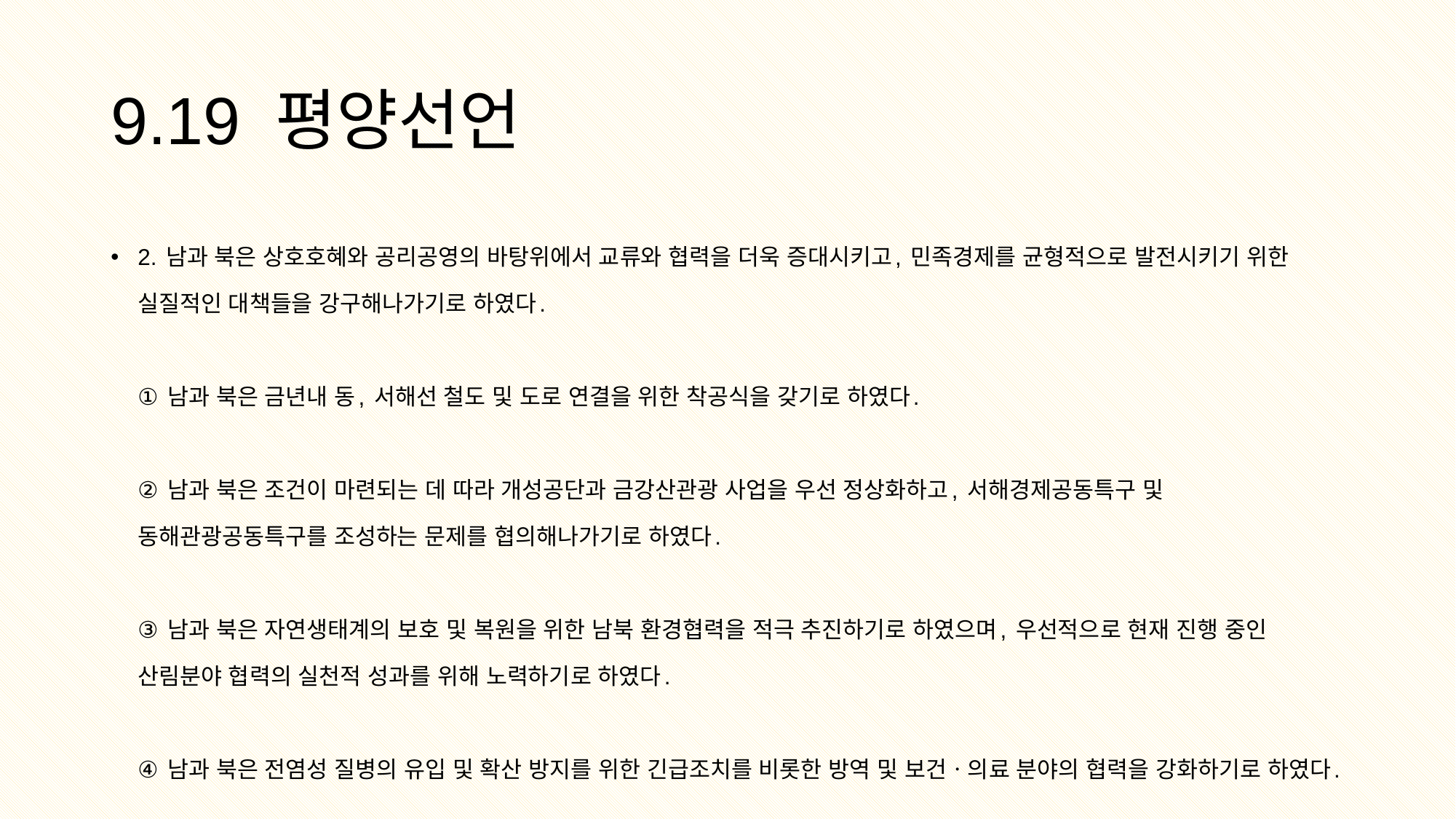

# 9.19 평양선언
2. 남과 북은 상호호혜와 공리공영의 바탕위에서 교류와 협력을 더욱 증대시키고, 민족경제를 균형적으로 발전시키기 위한 실질적인 대책들을 강구해나가기로 하였다.
① 남과 북은 금년내 동, 서해선 철도 및 도로 연결을 위한 착공식을 갖기로 하였다.
② 남과 북은 조건이 마련되는 데 따라 개성공단과 금강산관광 사업을 우선 정상화하고, 서해경제공동특구 및 동해관광공동특구를 조성하는 문제를 협의해나가기로 하였다.
③ 남과 북은 자연생태계의 보호 및 복원을 위한 남북 환경협력을 적극 추진하기로 하였으며, 우선적으로 현재 진행 중인 산림분야 협력의 실천적 성과를 위해 노력하기로 하였다.
④ 남과 북은 전염성 질병의 유입 및 확산 방지를 위한 긴급조치를 비롯한 방역 및 보건ㆍ의료 분야의 협력을 강화하기로 하였다.